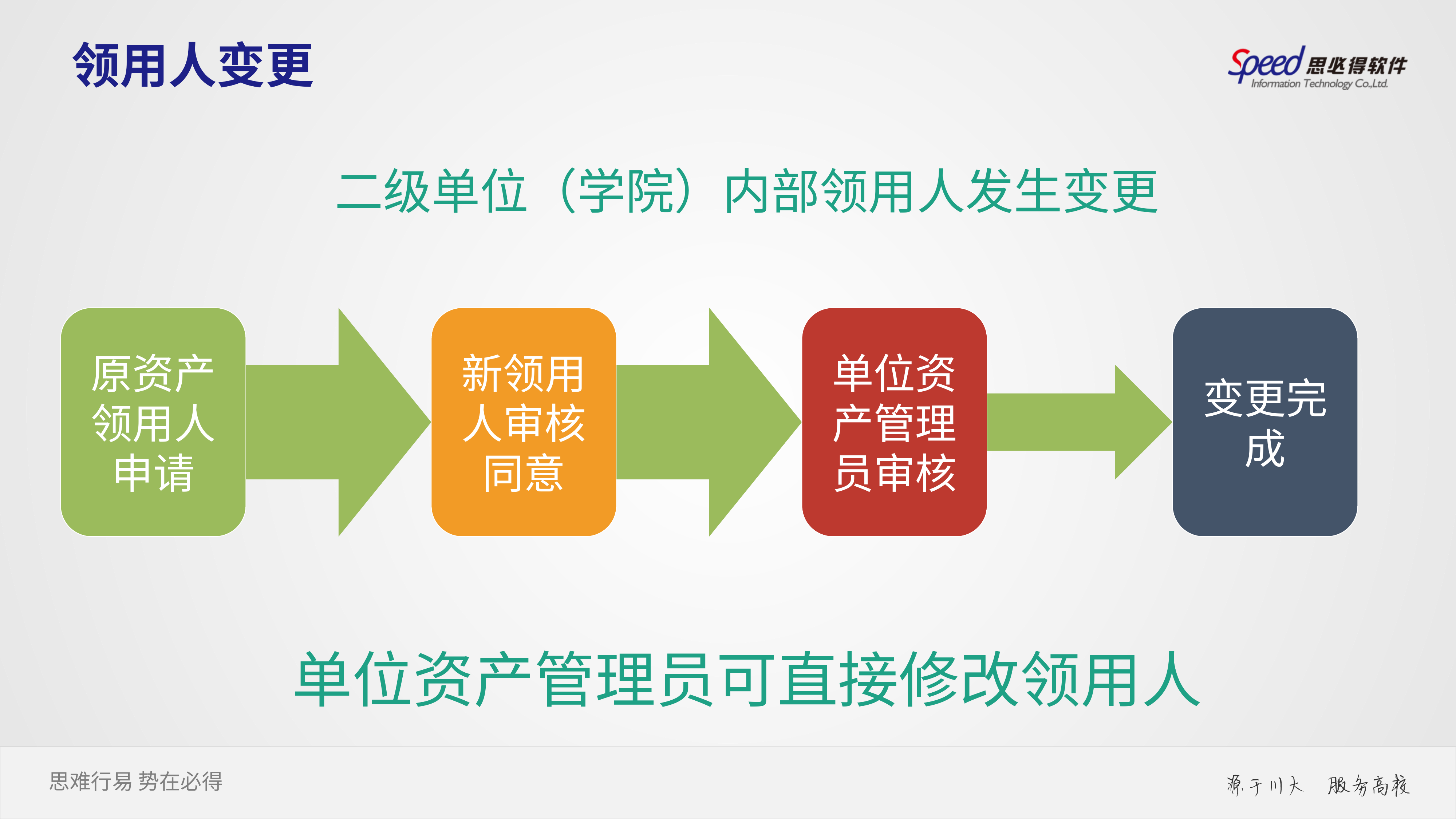

# 领用人变更
二级单位（学院）内部领用人发生变更

新领用人审核同意
单位资产管理员审核
原资产领用人申请
变更完成
单位资产管理员可直接修改领用人